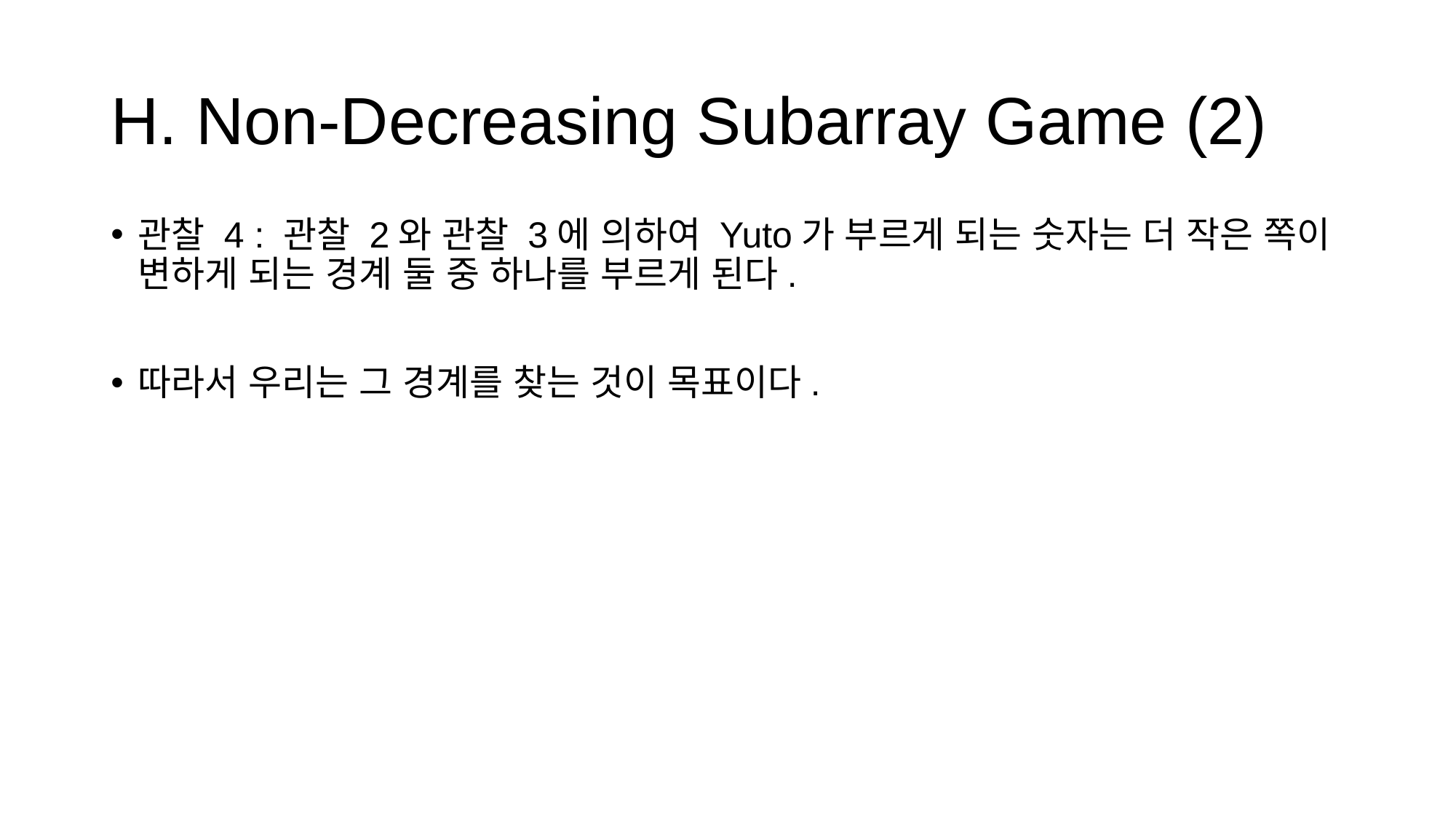

# H. Non-Decreasing Subarray Game (2)
관찰 4 : 관찰 2와 관찰 3에 의하여 Yuto가 부르게 되는 숫자는 더 작은 쪽이 변하게 되는 경계 둘 중 하나를 부르게 된다.

따라서 우리는 그 경계를 찾는 것이 목표이다.